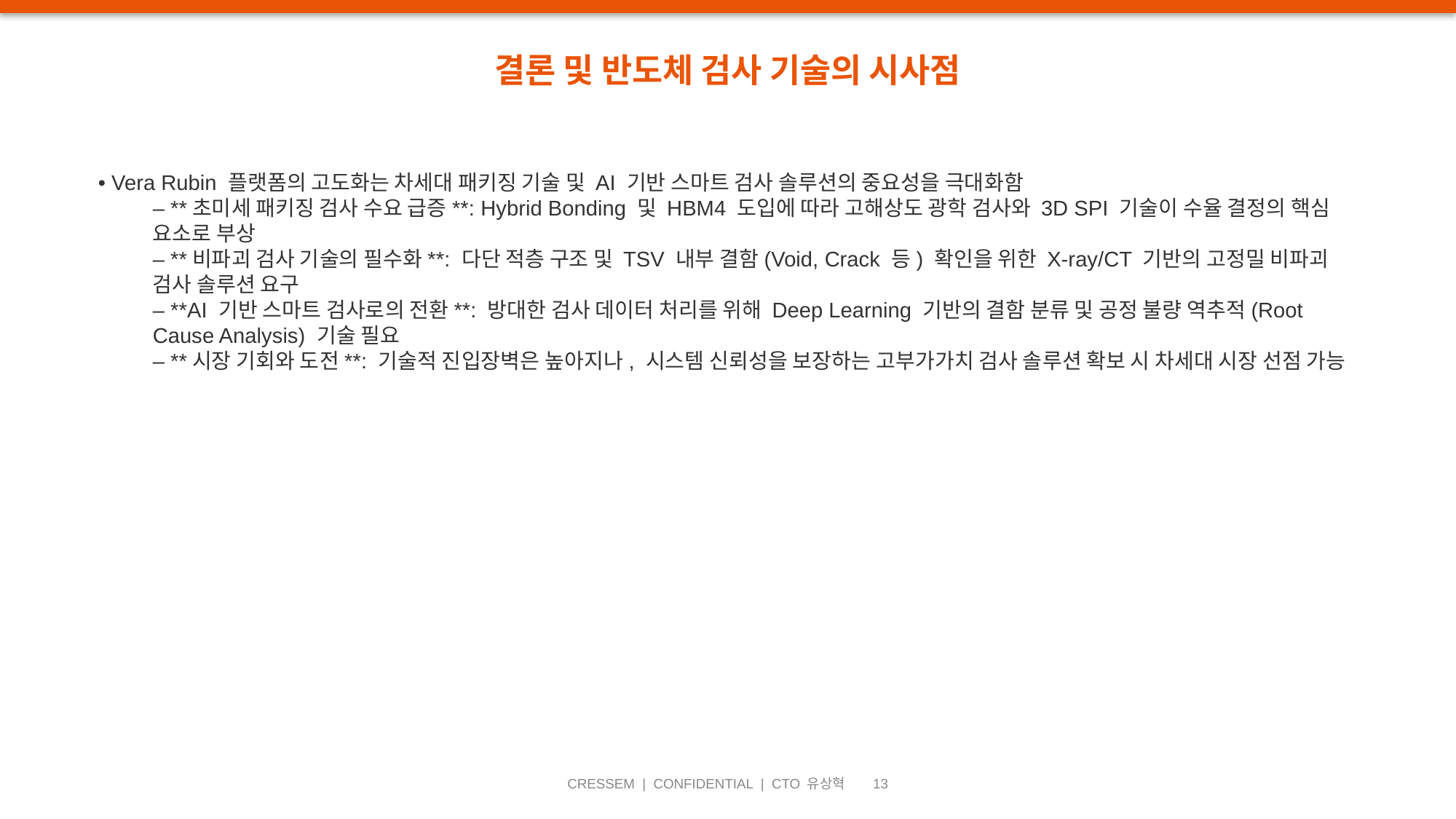

결론 및 반도체 검사 기술의 시사점
• Vera Rubin 플랫폼의 고도화는 차세대 패키징 기술 및 AI 기반 스마트 검사 솔루션의 중요성을 극대화함
– **초미세 패키징 검사 수요 급증**: Hybrid Bonding 및 HBM4 도입에 따라 고해상도 광학 검사와 3D SPI 기술이 수율 결정의 핵심 요소로 부상
– **비파괴 검사 기술의 필수화**: 다단 적층 구조 및 TSV 내부 결함(Void, Crack 등) 확인을 위한 X-ray/CT 기반의 고정밀 비파괴 검사 솔루션 요구
– **AI 기반 스마트 검사로의 전환**: 방대한 검사 데이터 처리를 위해 Deep Learning 기반의 결함 분류 및 공정 불량 역추적(Root Cause Analysis) 기술 필요
– **시장 기회와 도전**: 기술적 진입장벽은 높아지나, 시스템 신뢰성을 보장하는 고부가가치 검사 솔루션 확보 시 차세대 시장 선점 가능
CRESSEM  |  CONFIDENTIAL  |  CTO 유상혁        13